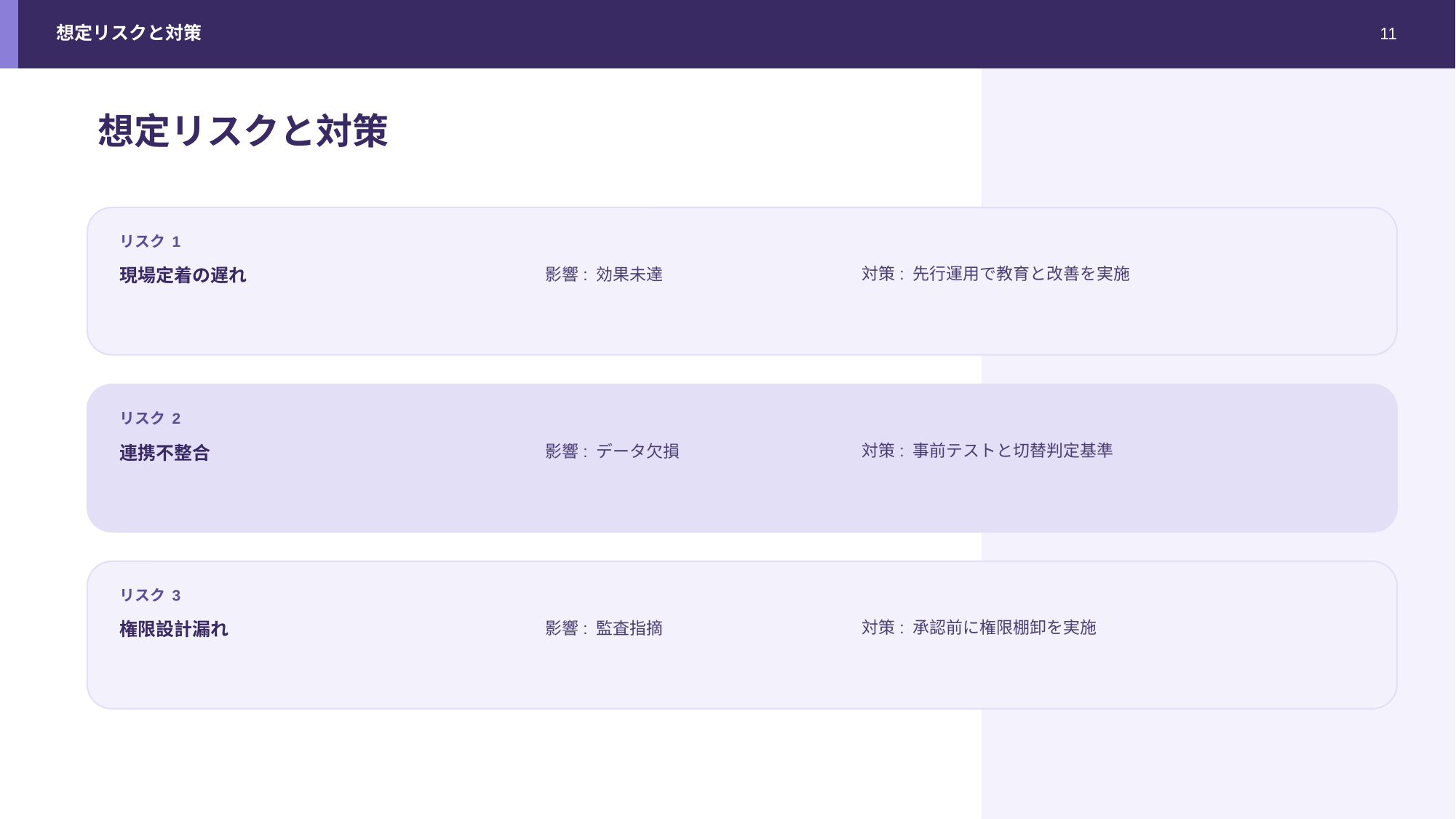

想定リスクと対策
11

想定リスクと対策

リスク 1
現場定着の遅れ
影響: 効果未達
対策: 先行運用で教育と改善を実施

リスク 2
連携不整合
影響: データ欠損
対策: 事前テストと切替判定基準

リスク 3
権限設計漏れ
影響: 監査指摘
対策: 承認前に権限棚卸を実施